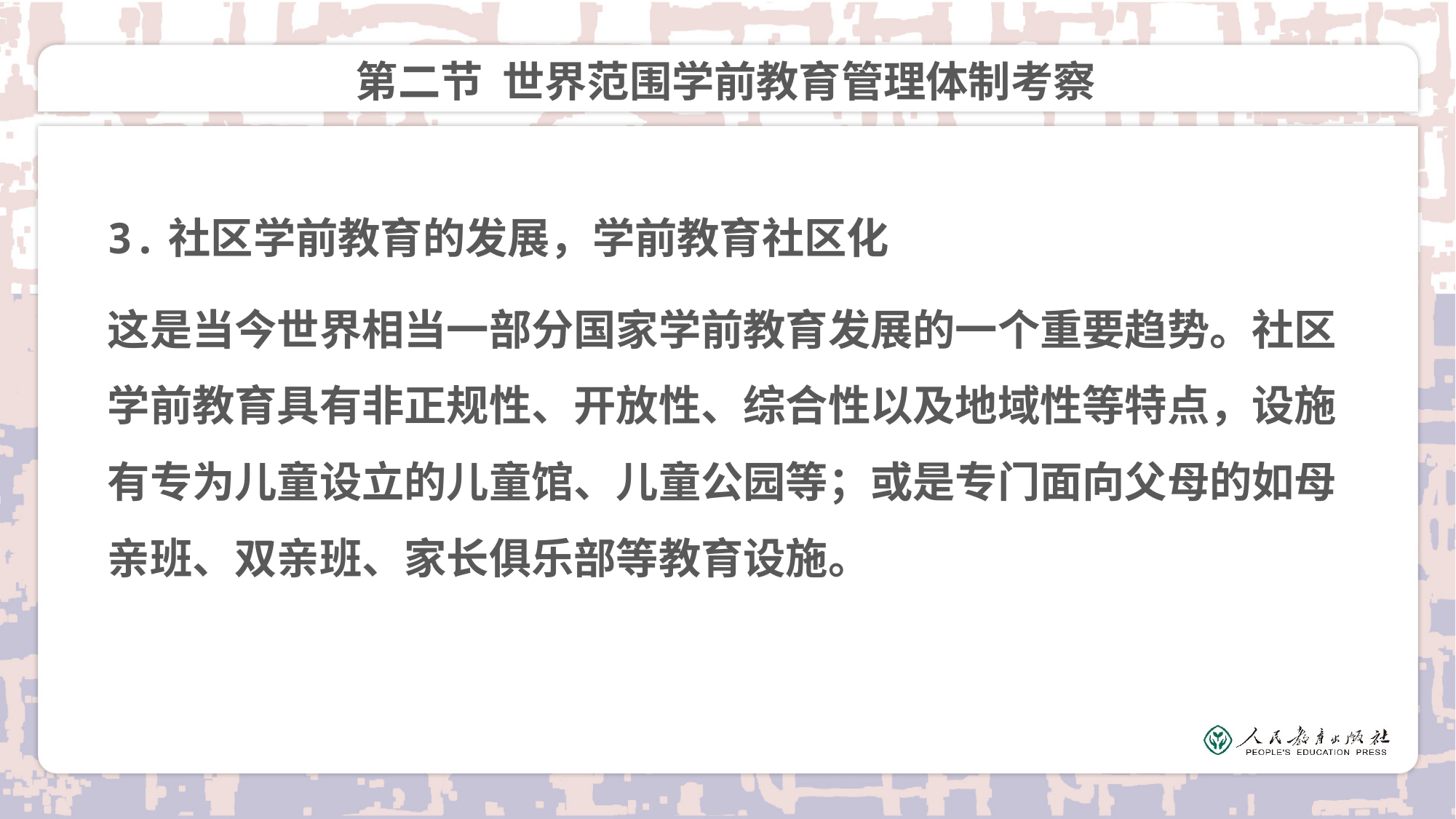

# 第二节  世界范围学前教育管理体制考察
3.社区学前教育的发展，学前教育社区化
这是当今世界相当一部分国家学前教育发展的一个重要趋势。社区学前教育具有非正规性、开放性、综合性以及地域性等特点，设施有专为儿童设立的儿童馆、儿童公园等；或是专门面向父母的如母亲班、双亲班、家长俱乐部等教育设施。